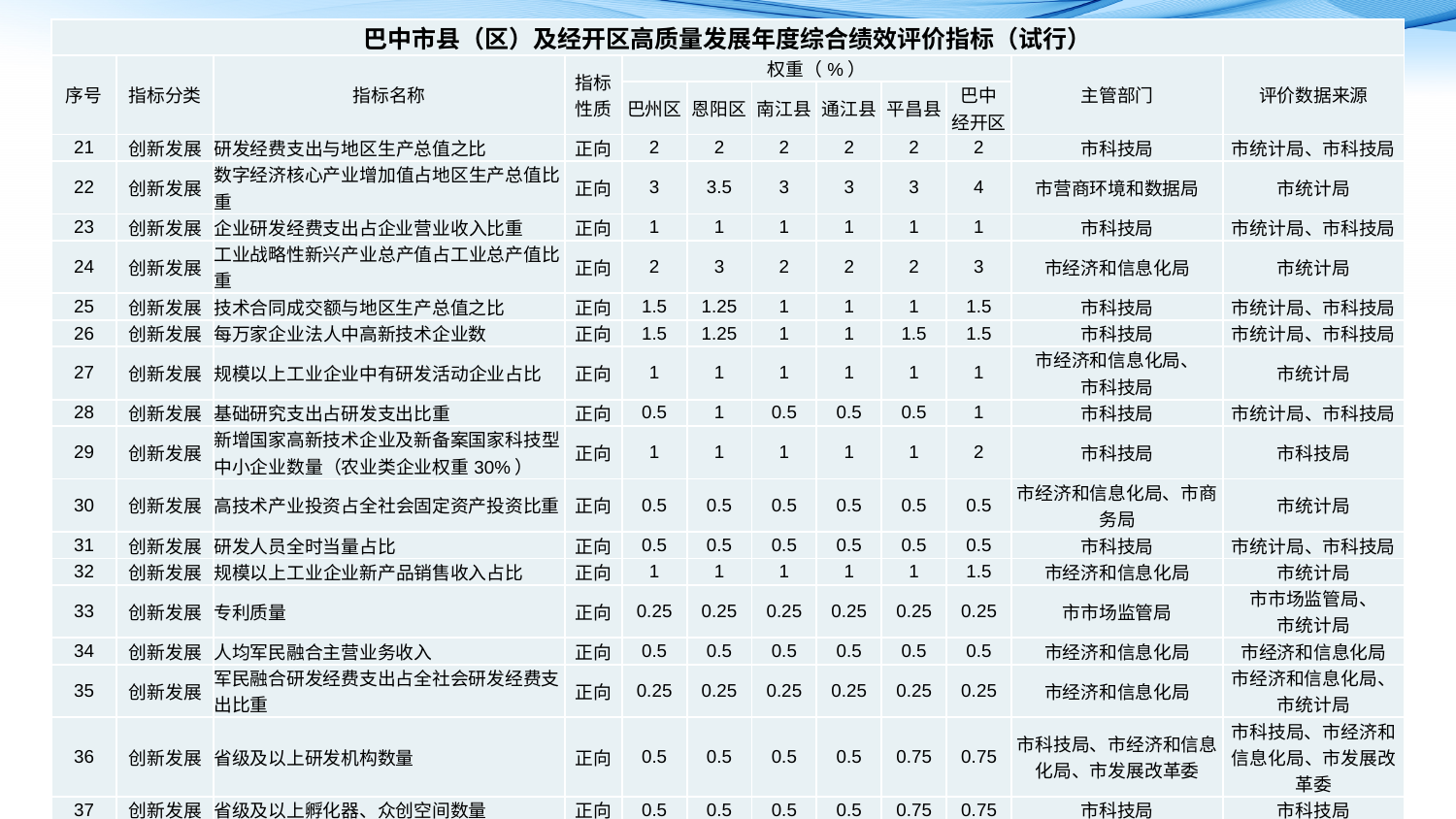

| 巴中市县（区）及经开区高质量发展年度综合绩效评价指标（试行） |  |  |  |  |  |  |  |  |  |  |  |
| --- | --- | --- | --- | --- | --- | --- | --- | --- | --- | --- | --- |
| 序号 | 指标分类 | 指标名称 | 指标 性质 | 权重（%） |  |  |  |  |  | 主管部门 | 评价数据来源 |
|  |  |  |  | 巴州区 | 恩阳区 | 南江县 | 通江县 | 平昌县 | 巴中 经开区 |  |  |
| 21 | 创新发展 | 研发经费支出与地区生产总值之比 | 正向 | 2 | 2 | 2 | 2 | 2 | 2 | 市科技局 | 市统计局、市科技局 |
| 22 | 创新发展 | 数字经济核心产业增加值占地区生产总值比重 | 正向 | 3 | 3.5 | 3 | 3 | 3 | 4 | 市营商环境和数据局 | 市统计局 |
| 23 | 创新发展 | 企业研发经费支出占企业营业收入比重 | 正向 | 1 | 1 | 1 | 1 | 1 | 1 | 市科技局 | 市统计局、市科技局 |
| 24 | 创新发展 | 工业战略性新兴产业总产值占工业总产值比重 | 正向 | 2 | 3 | 2 | 2 | 2 | 3 | 市经济和信息化局 | 市统计局 |
| 25 | 创新发展 | 技术合同成交额与地区生产总值之比 | 正向 | 1.5 | 1.25 | 1 | 1 | 1 | 1.5 | 市科技局 | 市统计局、市科技局 |
| 26 | 创新发展 | 每万家企业法人中高新技术企业数 | 正向 | 1.5 | 1.25 | 1 | 1 | 1.5 | 1.5 | 市科技局 | 市统计局、市科技局 |
| 27 | 创新发展 | 规模以上工业企业中有研发活动企业占比 | 正向 | 1 | 1 | 1 | 1 | 1 | 1 | 市经济和信息化局、 市科技局 | 市统计局 |
| 28 | 创新发展 | 基础研究支出占研发支出比重 | 正向 | 0.5 | 1 | 0.5 | 0.5 | 0.5 | 1 | 市科技局 | 市统计局、市科技局 |
| 29 | 创新发展 | 新增国家高新技术企业及新备案国家科技型中小企业数量（农业类企业权重30%） | 正向 | 1 | 1 | 1 | 1 | 1 | 2 | 市科技局 | 市科技局 |
| 30 | 创新发展 | 高技术产业投资占全社会固定资产投资比重 | 正向 | 0.5 | 0.5 | 0.5 | 0.5 | 0.5 | 0.5 | 市经济和信息化局、市商务局 | 市统计局 |
| 31 | 创新发展 | 研发人员全时当量占比 | 正向 | 0.5 | 0.5 | 0.5 | 0.5 | 0.5 | 0.5 | 市科技局 | 市统计局、市科技局 |
| 32 | 创新发展 | 规模以上工业企业新产品销售收入占比 | 正向 | 1 | 1 | 1 | 1 | 1 | 1.5 | 市经济和信息化局 | 市统计局 |
| 33 | 创新发展 | 专利质量 | 正向 | 0.25 | 0.25 | 0.25 | 0.25 | 0.25 | 0.25 | 市市场监管局 | 市市场监管局、 市统计局 |
| 34 | 创新发展 | 人均军民融合主营业务收入 | 正向 | 0.5 | 0.5 | 0.5 | 0.5 | 0.5 | 0.5 | 市经济和信息化局 | 市经济和信息化局 |
| 35 | 创新发展 | 军民融合研发经费支出占全社会研发经费支出比重 | 正向 | 0.25 | 0.25 | 0.25 | 0.25 | 0.25 | 0.25 | 市经济和信息化局 | 市经济和信息化局、 市统计局 |
| 36 | 创新发展 | 省级及以上研发机构数量 | 正向 | 0.5 | 0.5 | 0.5 | 0.5 | 0.75 | 0.75 | 市科技局、市经济和信息化局、市发展改革委 | 市科技局、市经济和信息化局、市发展改革委 |
| 37 | 创新发展 | 省级及以上孵化器、众创空间数量 | 正向 | 0.5 | 0.5 | 0.5 | 0.5 | 0.75 | 0.75 | 市科技局 | 市科技局 |
| 38 | 创新发展 | 省级及以上孵化器、众创空间户均投入 | 正向 | 0.5 | 0.5 | 0.5 | 0.5 | 0.5 | 0.5 | 市科技局 | 市科技局 |
| 39 | 创新发展 | 新登记市场主体与注销市场主体数量之比 | 正向 | 0.5 | 0.5 | 0.5 | 0.5 | 0.5 | 0.5 | 市市场监管局 | 市市场监管局 |
| 40 | 创新发展 | 规模以上高新技术产业营业收入占规模以上工业企业营业收入比重 | 正向 | 0.25 | 0.25 | 0.25 | 0.25 | 0.25 | 0.25 | 市经济和信息化局 | 市统计局 |